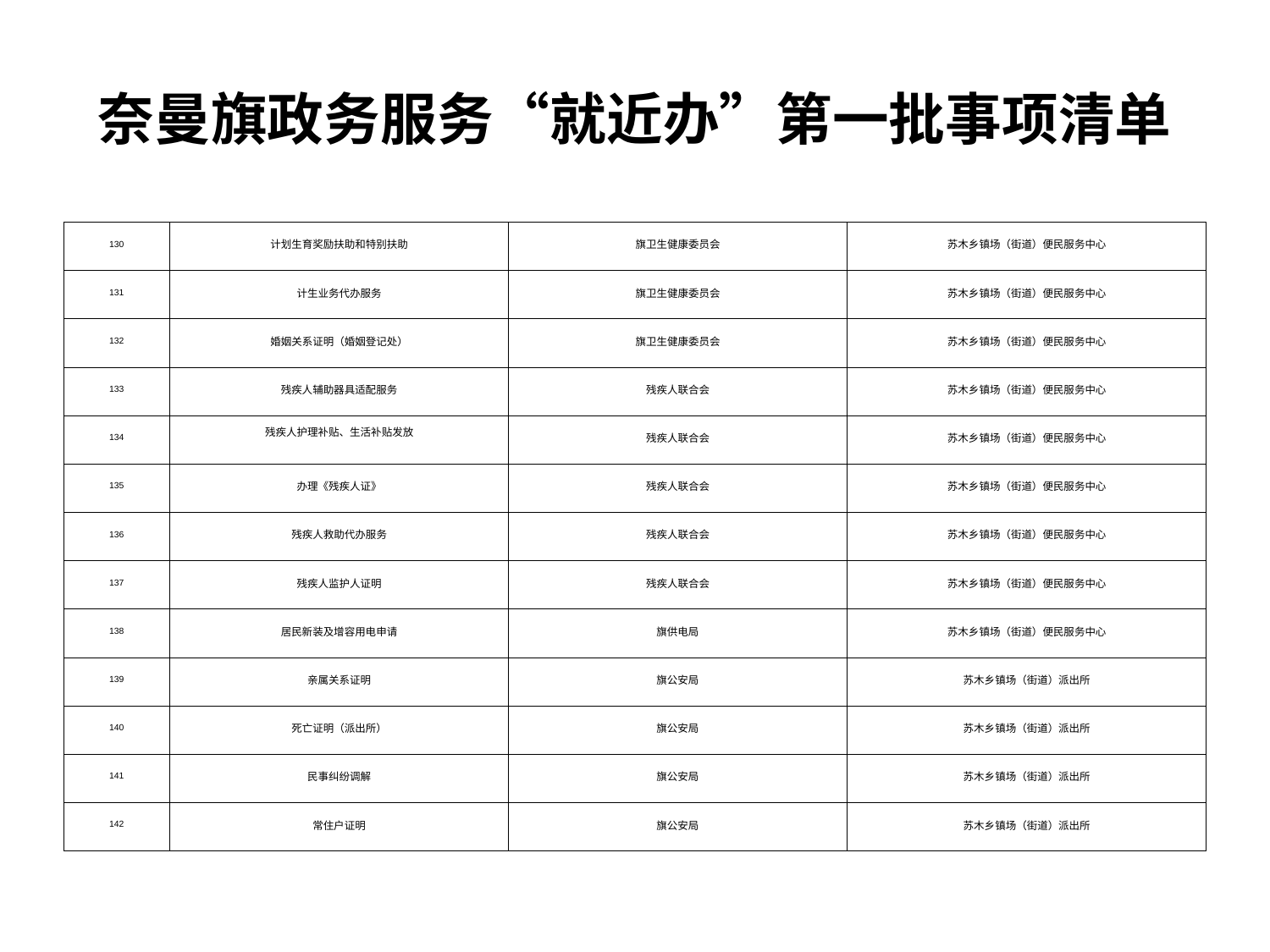

# 奈曼旗政务服务“就近办”第一批事项清单
| 130 | 计划生育奖励扶助和特别扶助 | 旗卫生健康委员会 | 苏木乡镇场（街道）便民服务中心 |
| --- | --- | --- | --- |
| 131 | 计生业务代办服务 | 旗卫生健康委员会 | 苏木乡镇场（街道）便民服务中心 |
| 132 | 婚姻关系证明（婚姻登记处） | 旗卫生健康委员会 | 苏木乡镇场（街道）便民服务中心 |
| 133 | 残疾人辅助器具适配服务 | 残疾人联合会 | 苏木乡镇场（街道）便民服务中心 |
| 134 | 残疾人护理补贴、生活补贴发放 | 残疾人联合会 | 苏木乡镇场（街道）便民服务中心 |
| 135 | 办理《残疾人证》 | 残疾人联合会 | 苏木乡镇场（街道）便民服务中心 |
| 136 | 残疾人救助代办服务 | 残疾人联合会 | 苏木乡镇场（街道）便民服务中心 |
| 137 | 残疾人监护人证明 | 残疾人联合会 | 苏木乡镇场（街道）便民服务中心 |
| 138 | 居民新装及增容用电申请 | 旗供电局 | 苏木乡镇场（街道）便民服务中心 |
| 139 | 亲属关系证明 | 旗公安局 | 苏木乡镇场（街道）派出所 |
| 140 | 死亡证明（派出所） | 旗公安局 | 苏木乡镇场（街道）派出所 |
| 141 | 民事纠纷调解 | 旗公安局 | 苏木乡镇场（街道）派出所 |
| 142 | 常住户证明 | 旗公安局 | 苏木乡镇场（街道）派出所 |